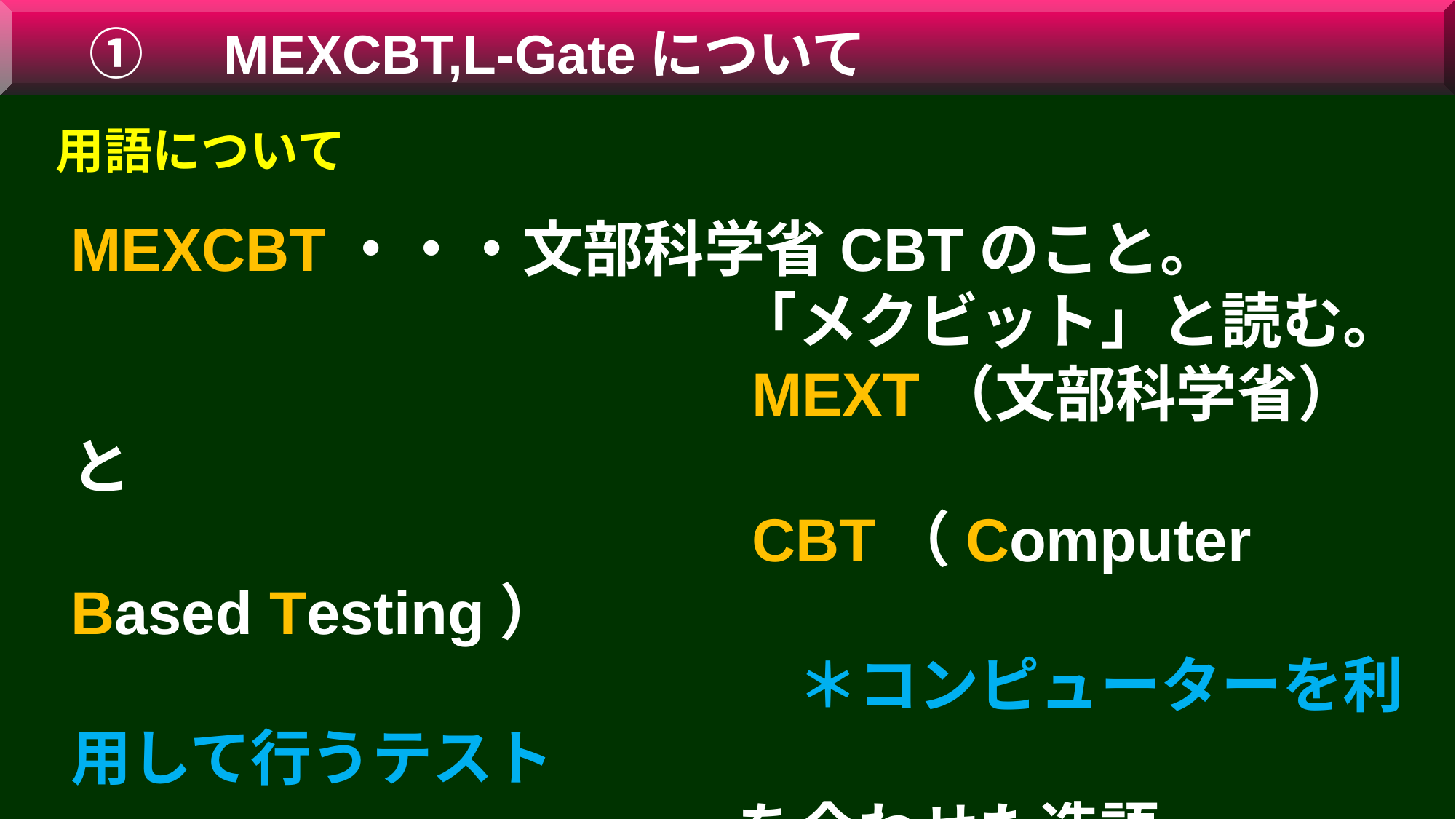

①　 MEXCBT,L-Gateについて
用語について
MEXCBT・・・文部科学省CBTのこと。
　　　　　　　　　　　「メクビット」と読む。
　　　　　　　　　　　MEXT（文部科学省）と
　　　　　　　　　　　CBT（Computer Based Testing）
　　　　　　　　　　　　＊コンピューターを利用して行うテスト
　　　　　　　　　　　を合わせた造語。